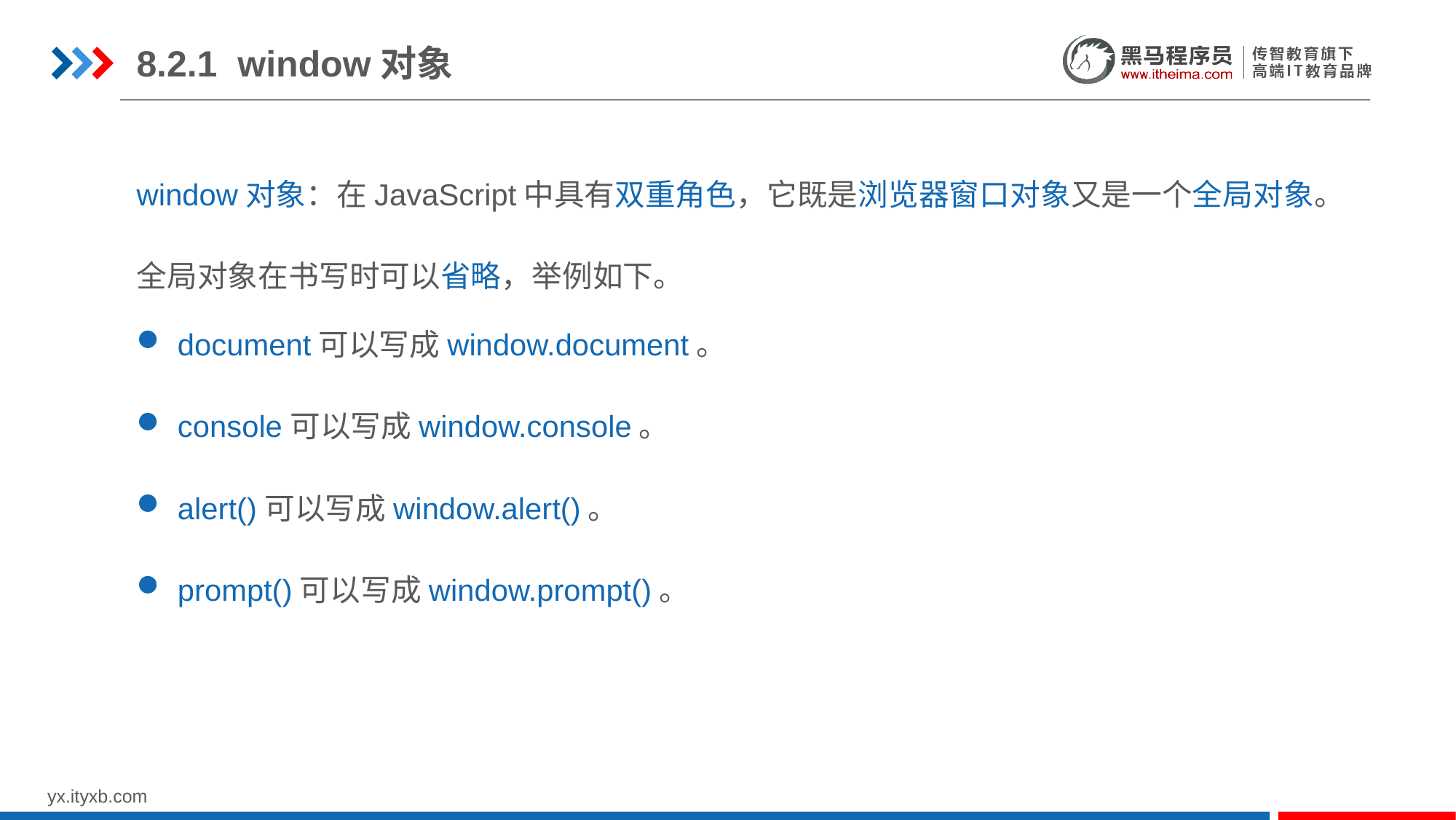

8.2.1  window对象
window对象：在JavaScript中具有双重角色，它既是浏览器窗口对象又是一个全局对象。

全局对象在书写时可以省略，举例如下。

document可以写成window.document。

console可以写成window.console。

alert()可以写成window.alert()。

prompt()可以写成window.prompt()。